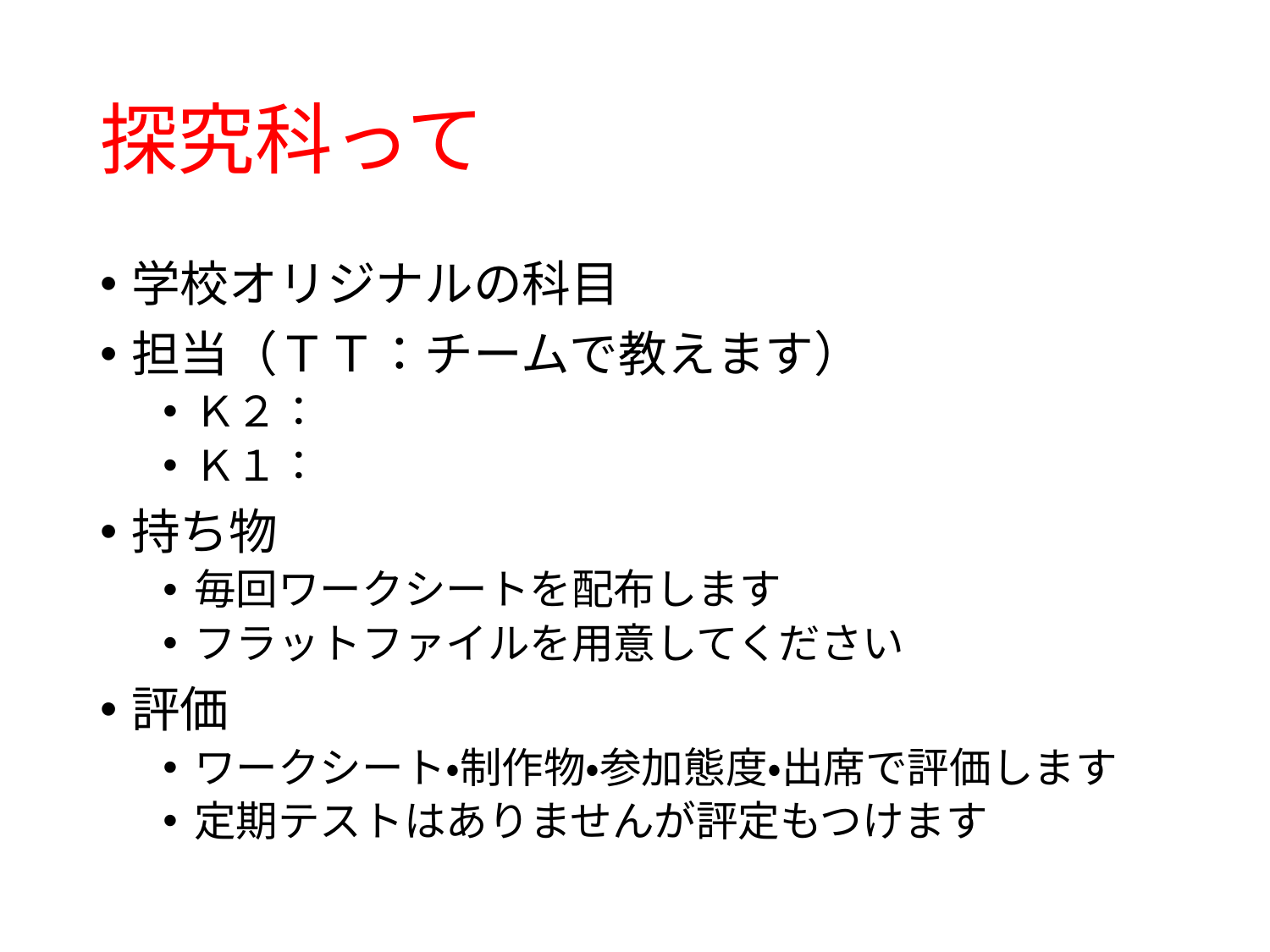

# 探究科って
学校オリジナルの科目
担当（ＴＴ：チームで教えます）
Ｋ２：
Ｋ１：
持ち物
毎回ワークシートを配布します
フラットファイルを用意してください
評価
ワークシート・制作物・参加態度・出席で評価します
定期テストはありませんが評定もつけます